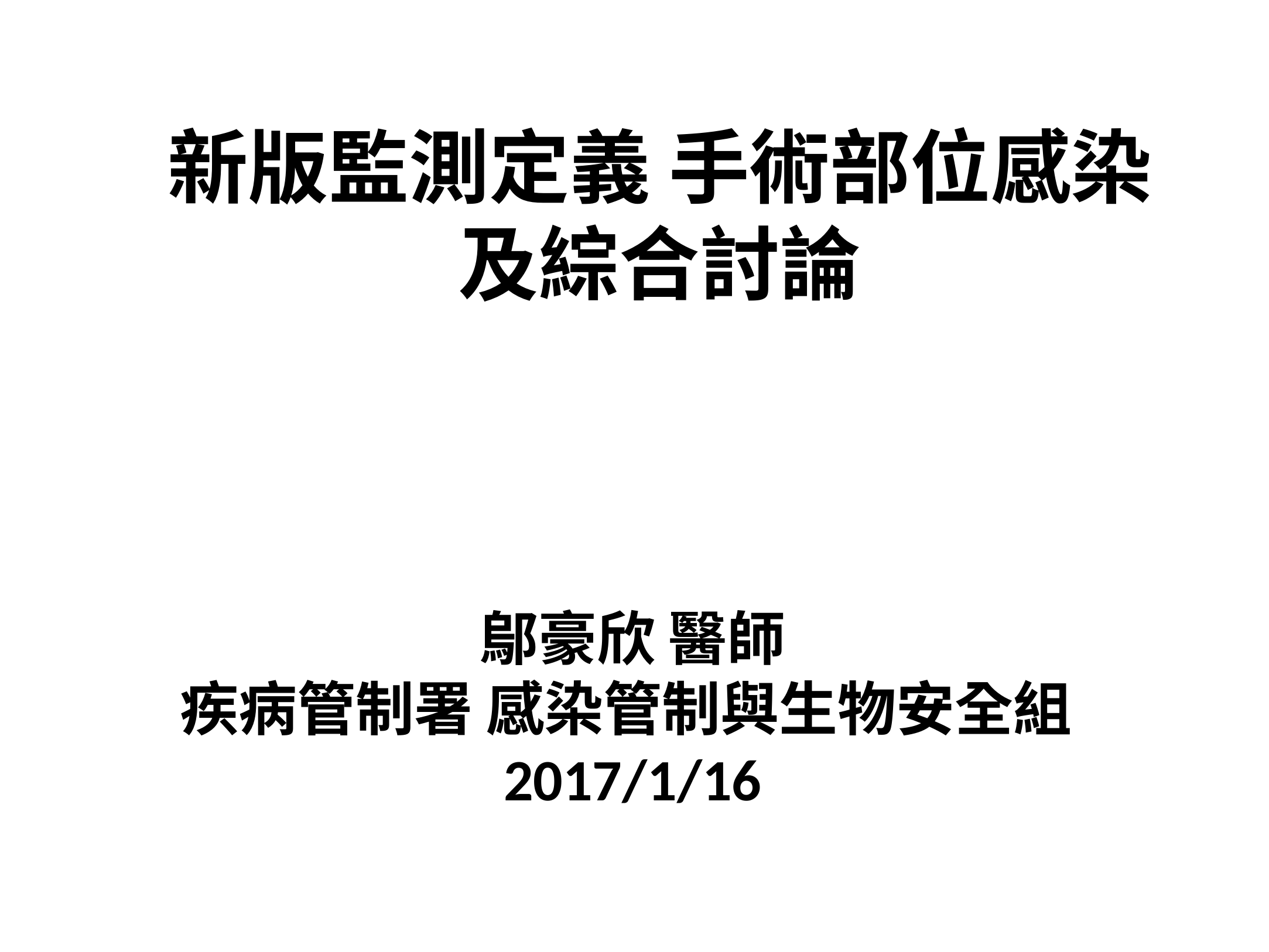

新版監測定義 手術部位感染及綜合討論
鄔豪欣 醫師
疾病管制署 感染管制與生物安全組
2017/1/16